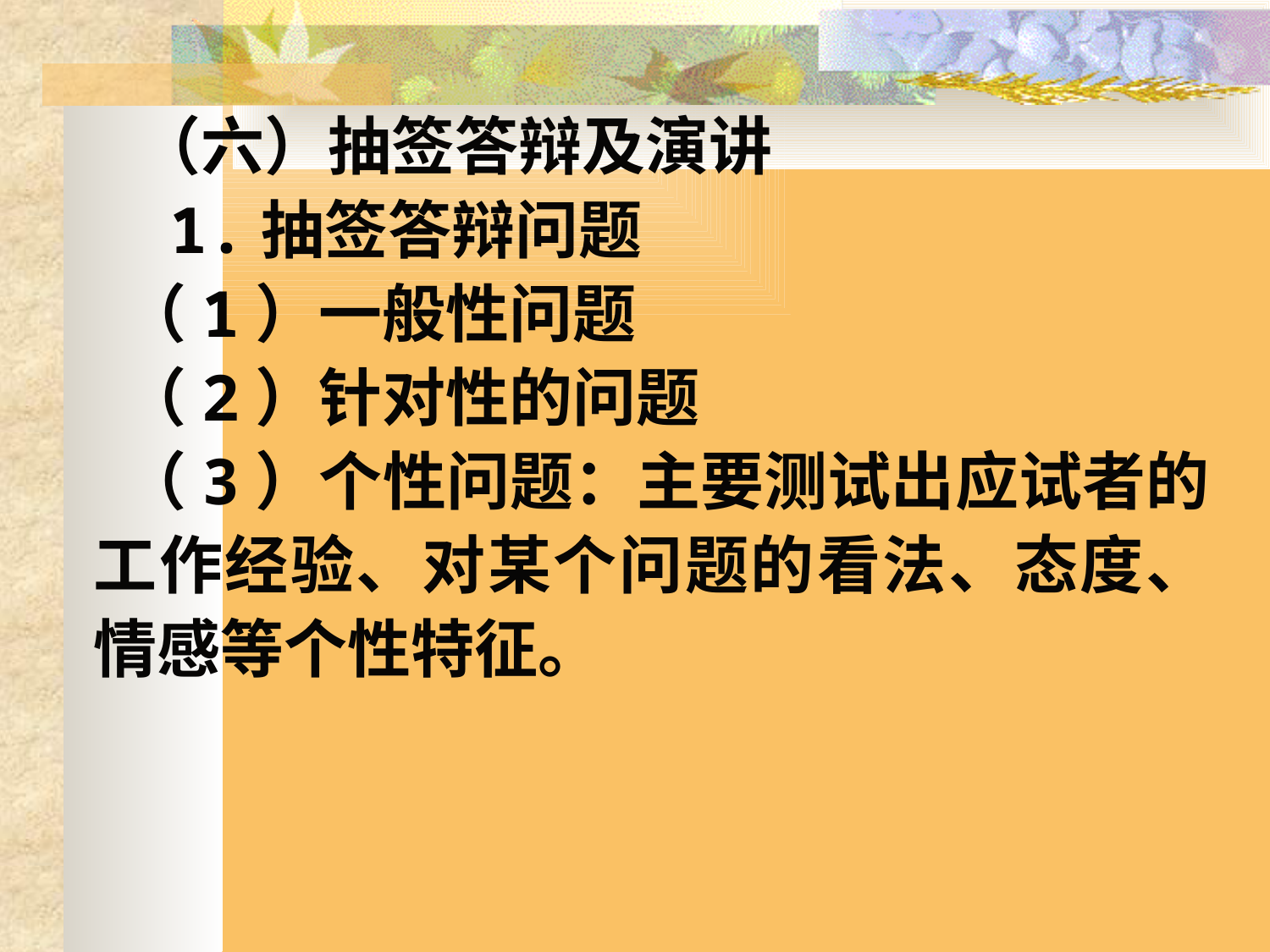

（六）抽签答辩及演讲
  1.抽签答辩问题
 （1）一般性问题
 （2）针对性的问题
 （3）个性问题：主要测试出应试者的工作经验、对某个问题的看法、态度、情感等个性特征。